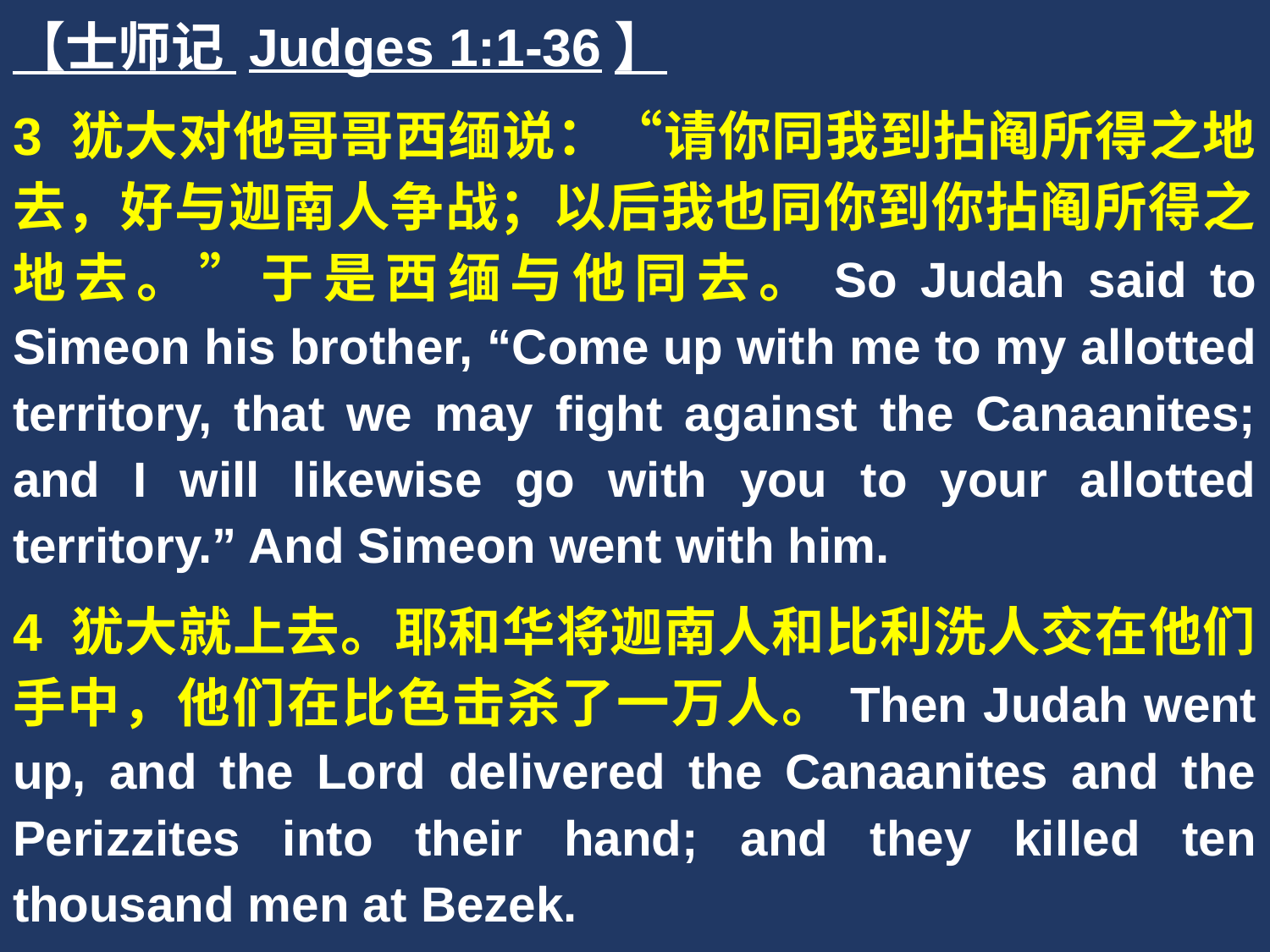

【士师记 Judges 1:1-36】
3 犹大对他哥哥西缅说：“请你同我到拈阄所得之地去，好与迦南人争战；以后我也同你到你拈阄所得之地去。”于是西缅与他同去。So Judah said to Simeon his brother, “Come up with me to my allotted territory, that we may fight against the Canaanites; and I will likewise go with you to your allotted territory.” And Simeon went with him.
4 犹大就上去。耶和华将迦南人和比利洗人交在他们手中，他们在比色击杀了一万人。Then Judah went up, and the Lord delivered the Canaanites and the Perizzites into their hand; and they killed ten thousand men at Bezek.